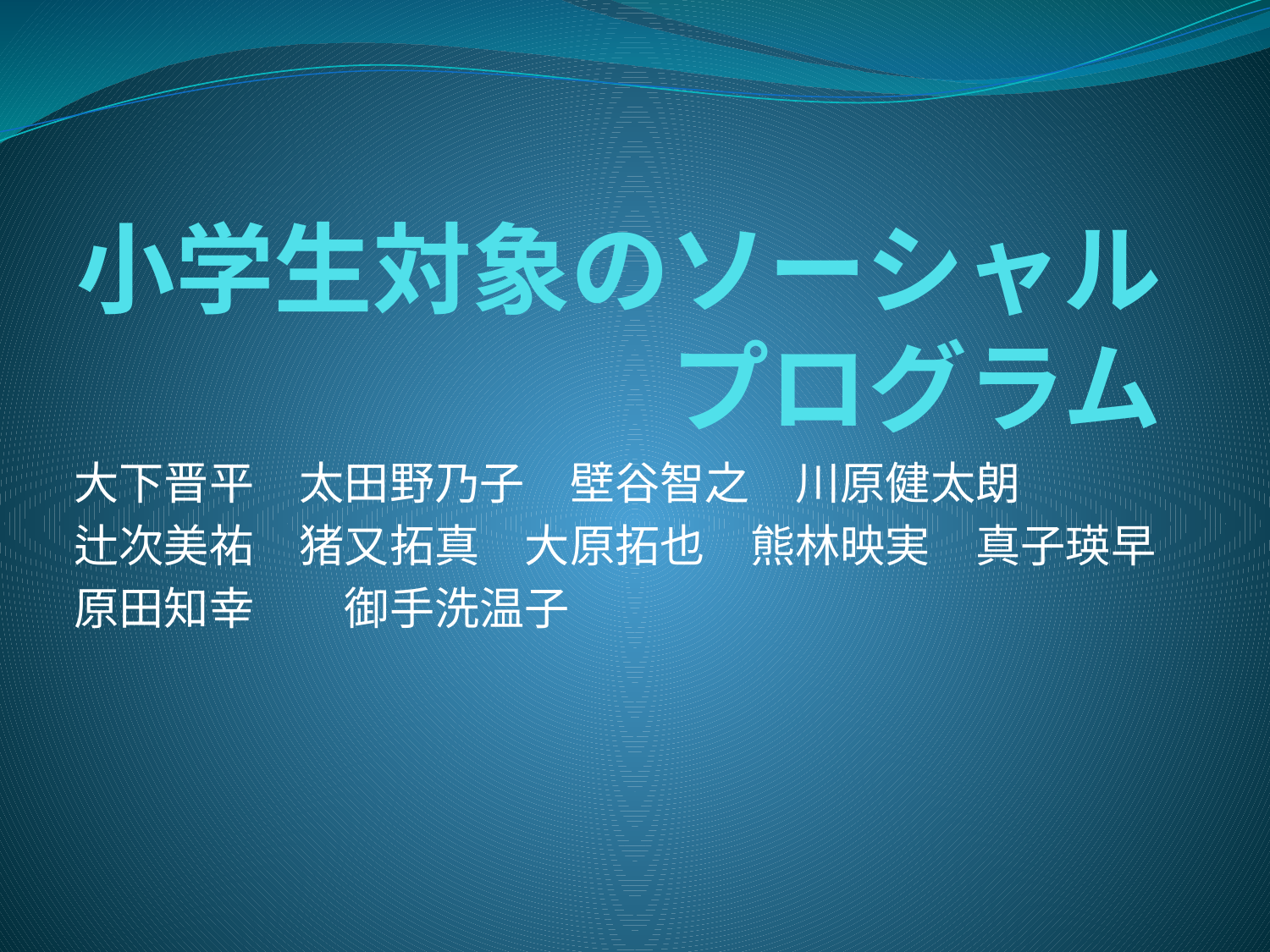

# 小学生対象のソーシャルプログラム
大下晋平　太田野乃子　壁谷智之　川原健太朗
辻次美祐　猪又拓真　大原拓也　熊林映実　真子瑛早
原田知幸　　御手洗温子